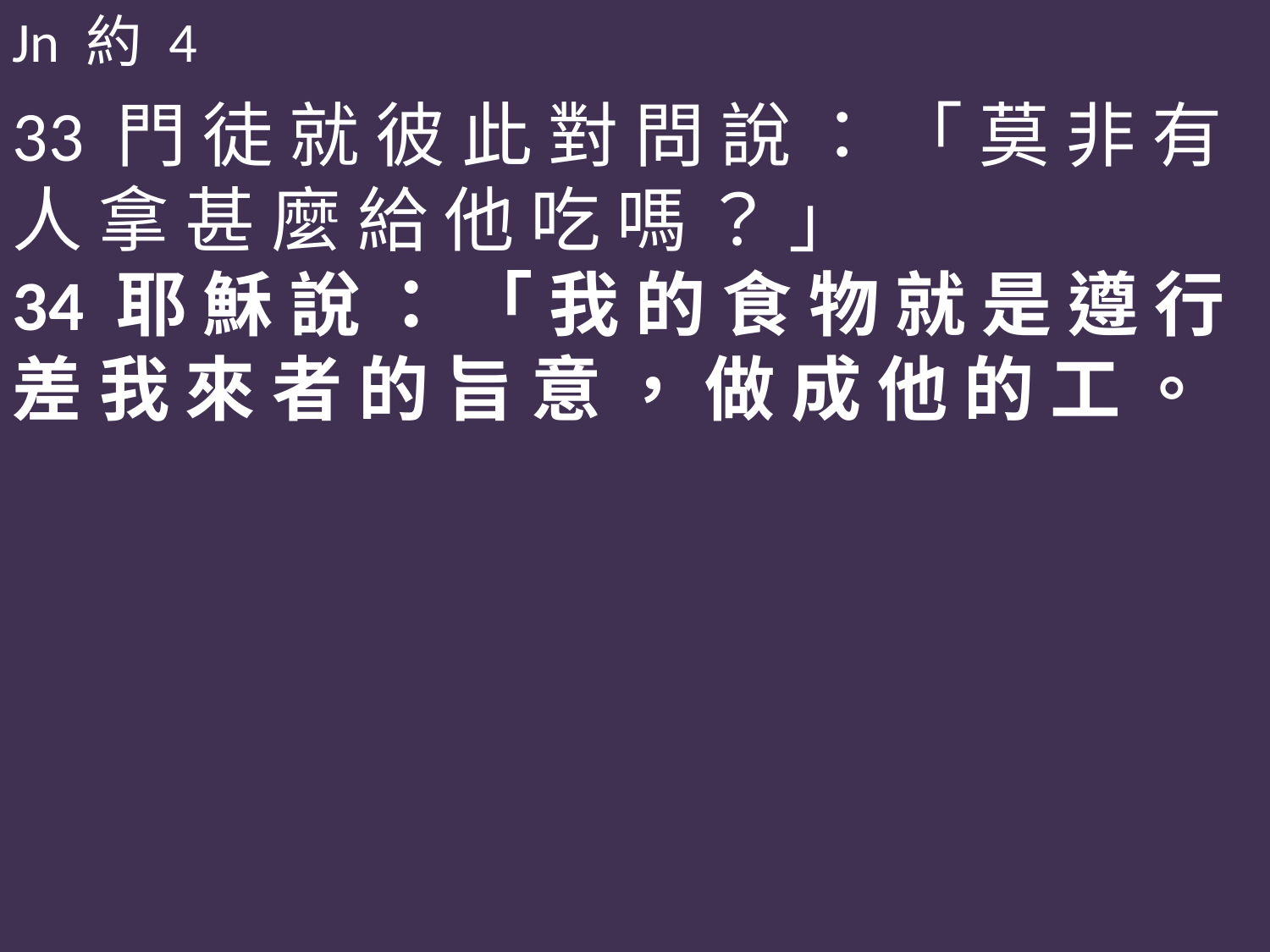

Jn 約 4
33 門 徒 就 彼 此 對 問 說 ： 「 莫 非 有 人 拿 甚 麼 給 他 吃 嗎 ？ 」
34 耶 穌 說 ： 「 我 的 食 物 就 是 遵 行 差 我 來 者 的 旨 意 ， 做 成 他 的 工 。